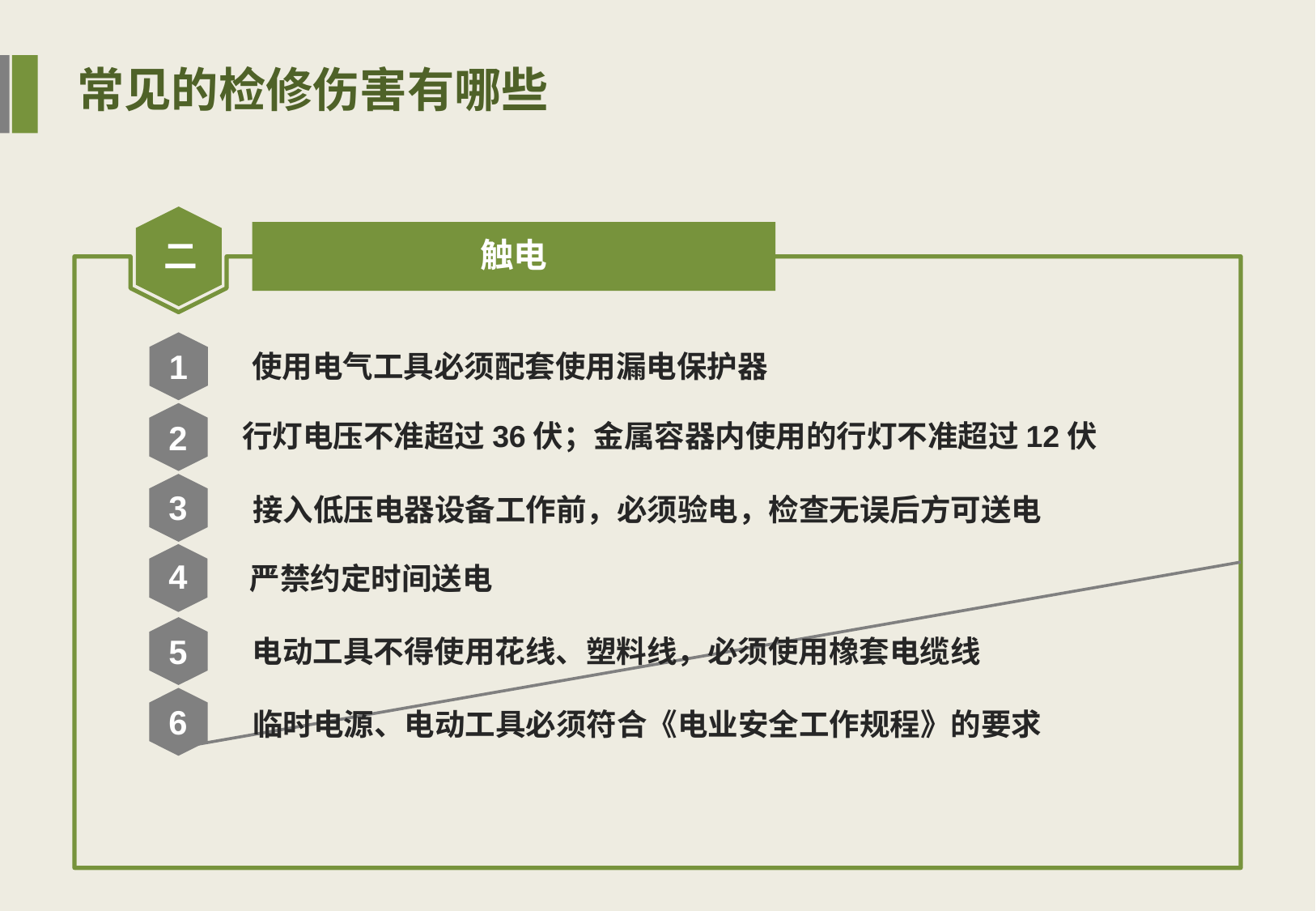

常见的检修伤害有哪些

摔跌、砸、碰伤、机械伤害

二
触电

1
使用电气工具必须配套使用漏电保护器

2
行灯电压不准超过36伏；金属容器内使用的行灯不准超过12伏

3
接入低压电器设备工作前，必须验电，检查无误后方可送电

4
严禁约定时间送电

5
电动工具不得使用花线、塑料线，必须使用橡套电缆线

6
临时电源、电动工具必须符合《电业安全工作规程》的要求